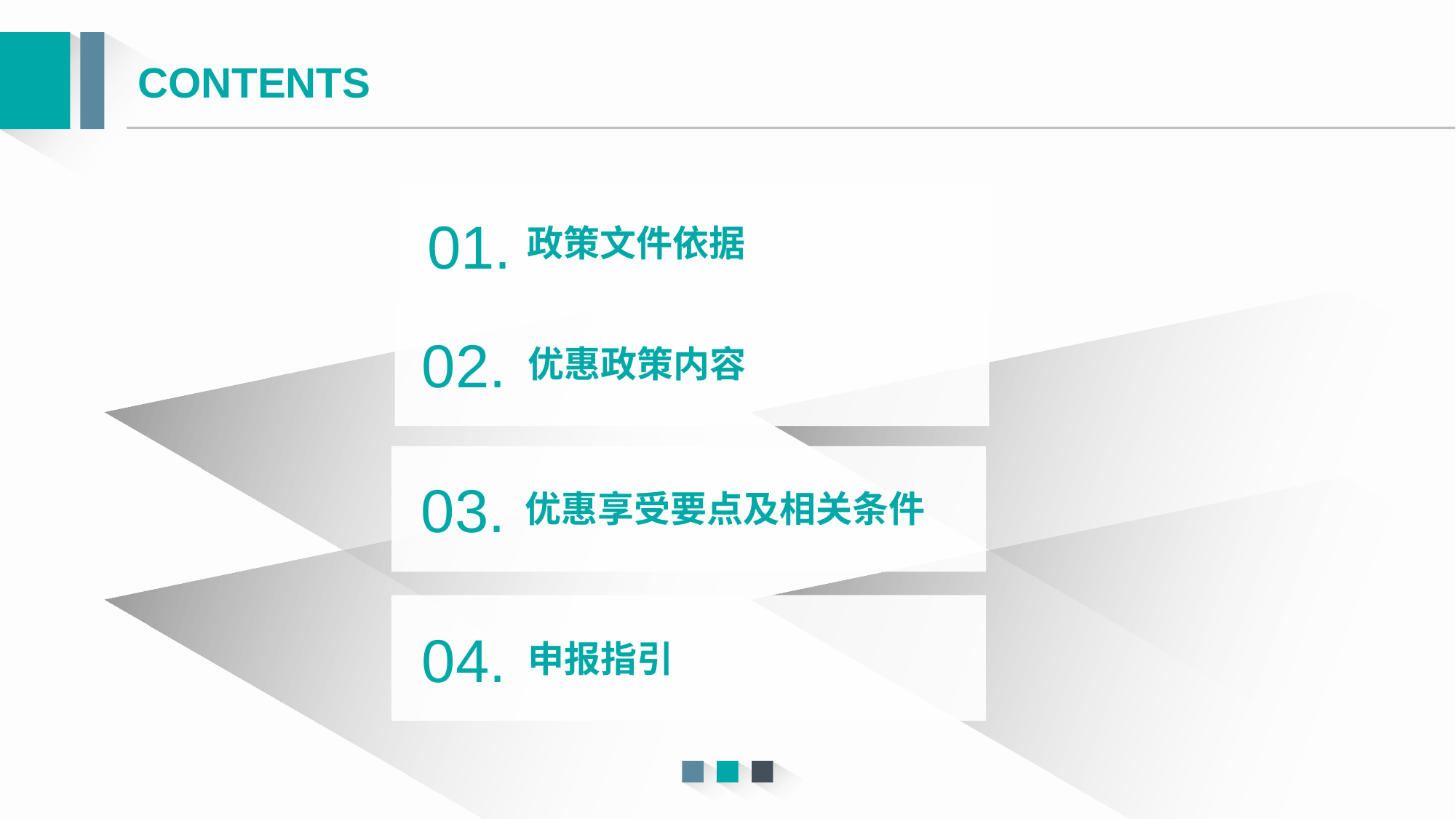

CONTENTS

01.
政策文件依据

02.
优惠政策内容

03.
优惠享受要点及相关条件

04.
申报指引